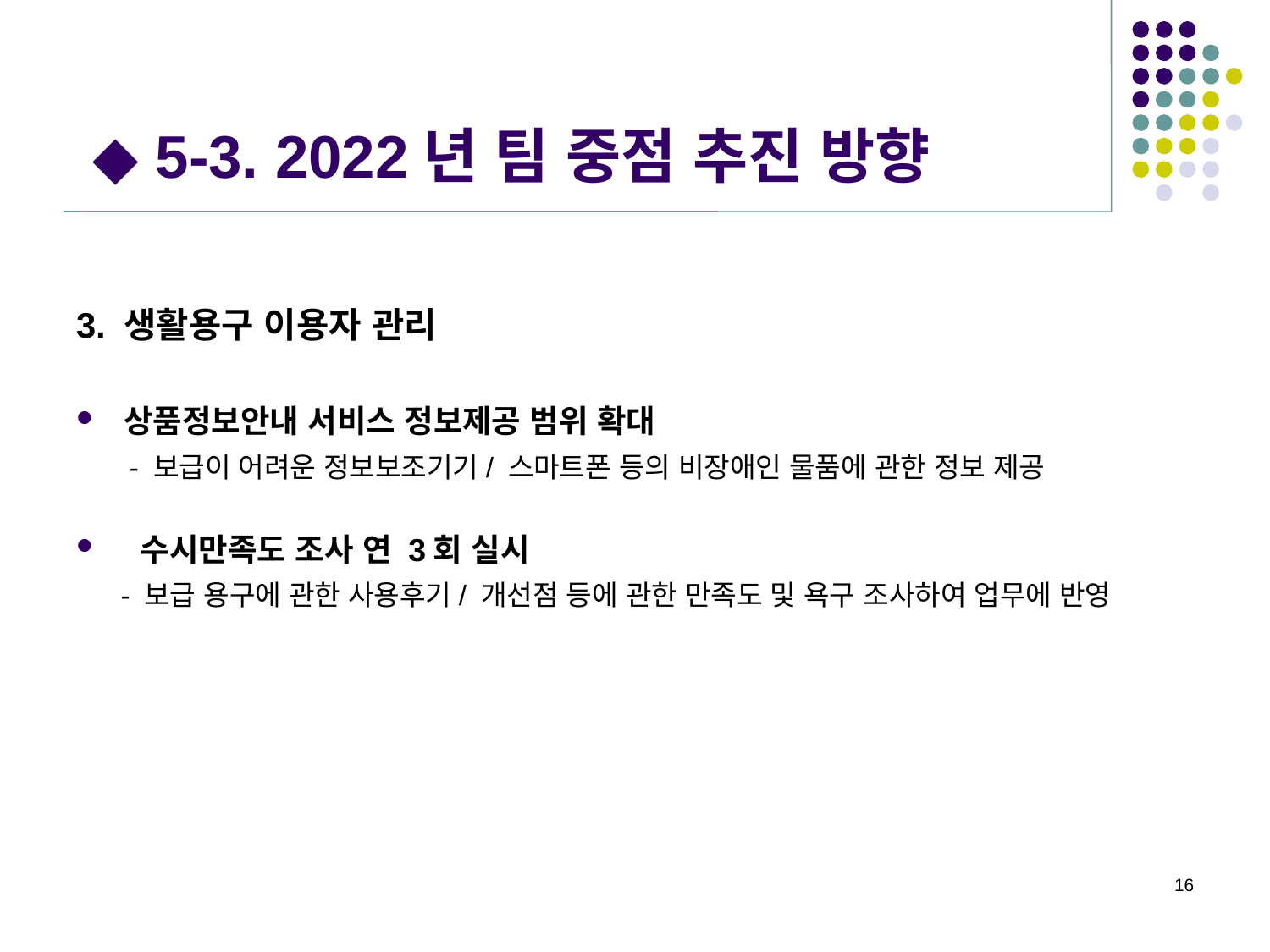

# ◆ 5-3. 2022년 팀 중점 추진 방향

3. 생활용구 이용자 관리

상품정보안내 서비스 정보제공 범위 확대
      - 보급이 어려운 정보보조기기/ 스마트폰 등의 비장애인 물품에 관한 정보 제공

 수시만족도 조사 연 3회 실시
     - 보급 용구에 관한 사용후기/ 개선점 등에 관한 만족도 및 욕구 조사하여 업무에 반영
16